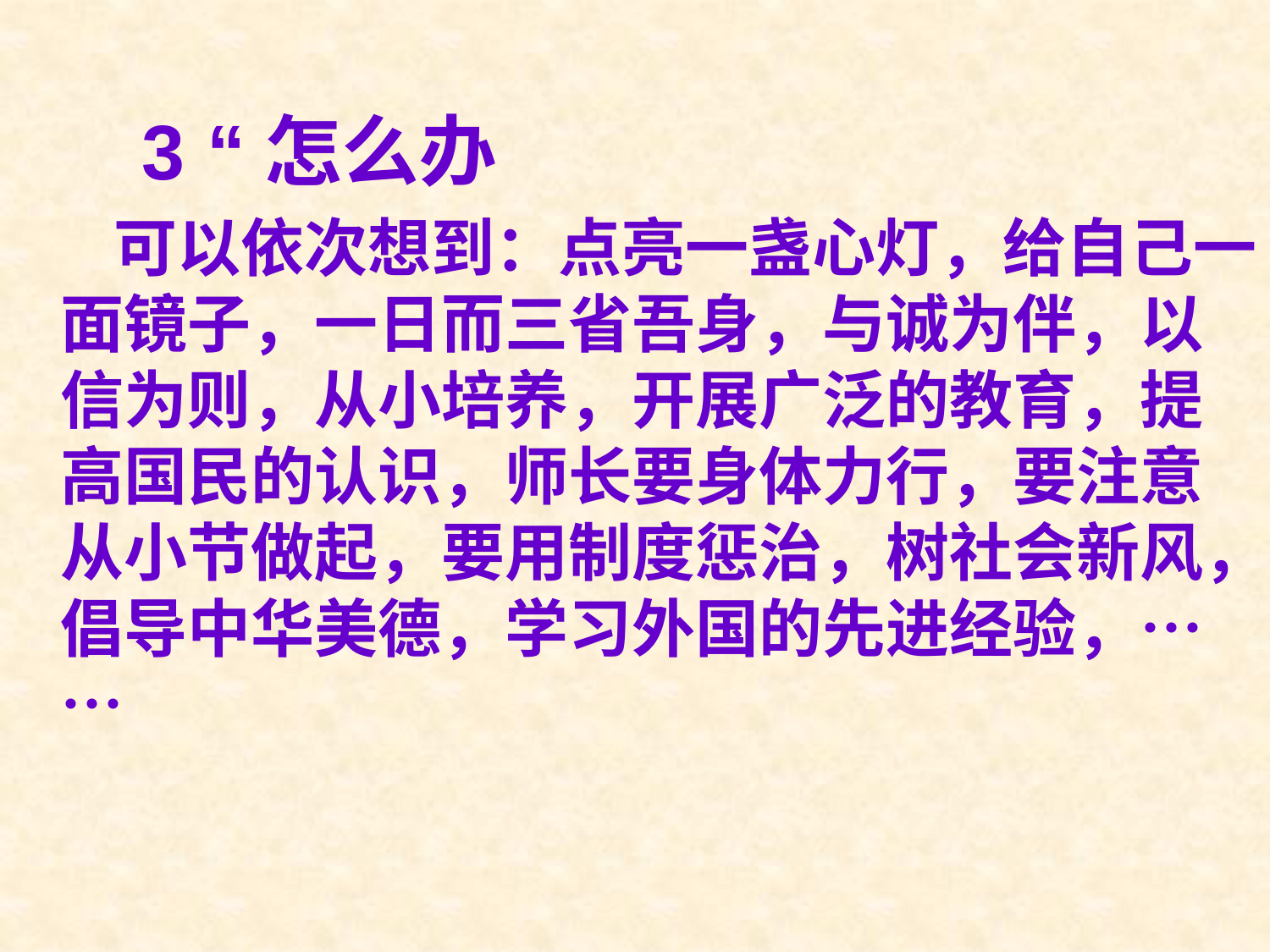

3 “怎么办
      可以依次想到：点亮一盏心灯，给自己一面镜子，一日而三省吾身，与诚为伴，以信为则，从小培养，开展广泛的教育，提高国民的认识，师长要身体力行，要注意从小节做起，要用制度惩治，树社会新风，倡导中华美德，学习外国的先进经验，……